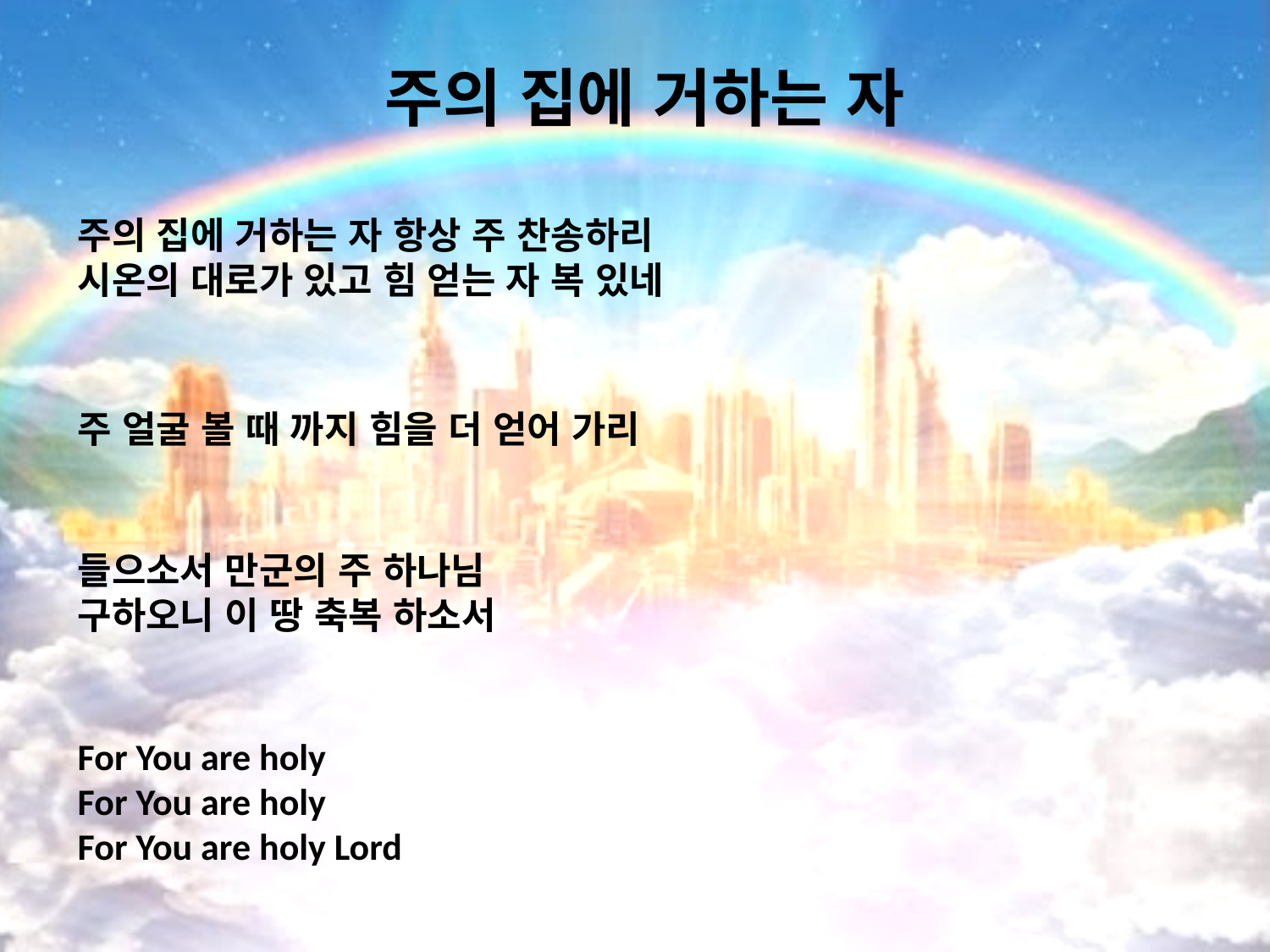

# 주의 집에 거하는 자
주의 집에 거하는 자 항상 주 찬송하리
시온의 대로가 있고 힘 얻는 자 복 있네

주 얼굴 볼 때 까지 힘을 더 얻어 가리
들으소서 만군의 주 하나님
구하오니 이 땅 축복 하소서
For You are holy
For You are holy
For You are holy Lord